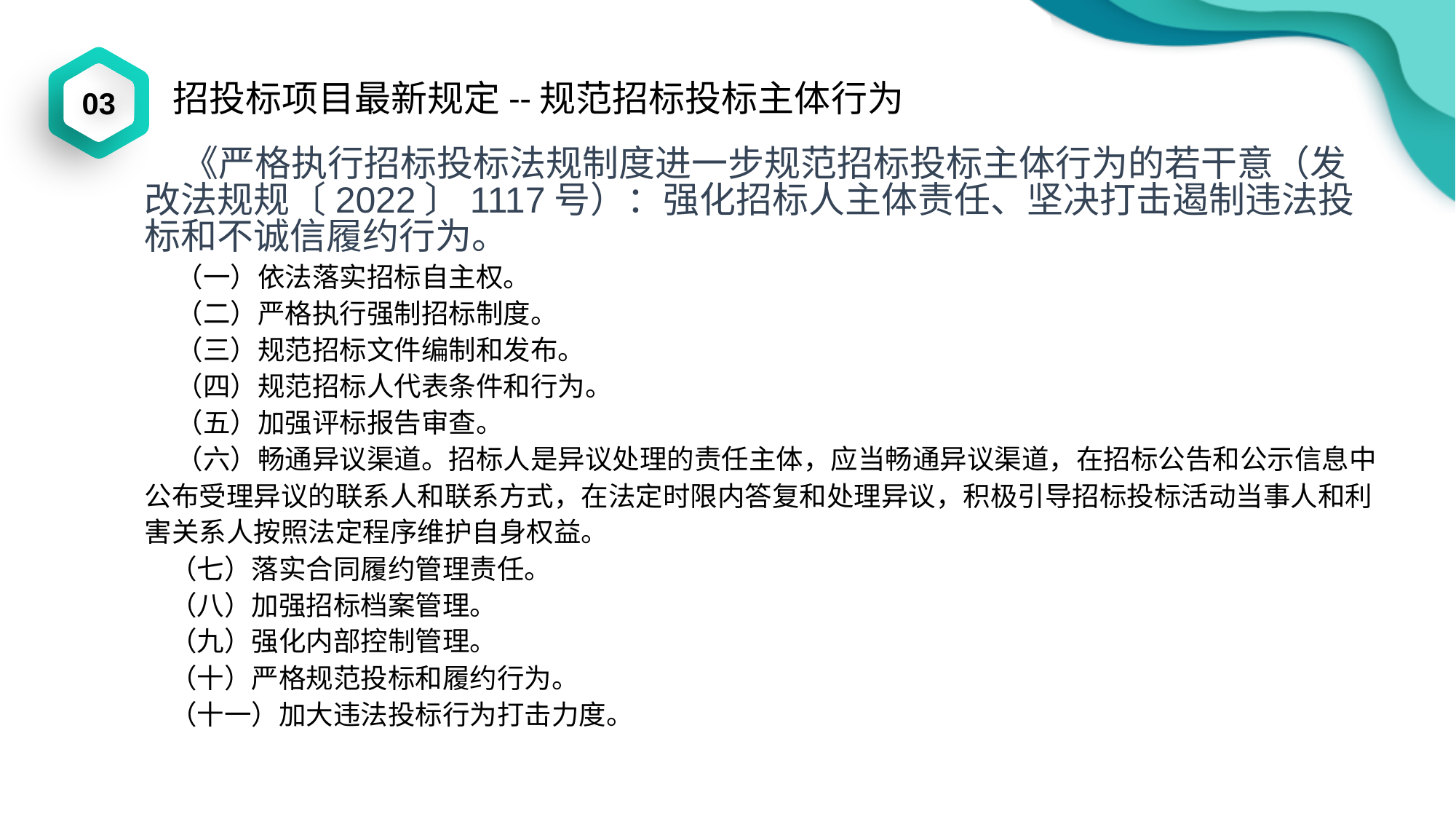

03
招投标项目最新规定--规范招标投标主体行为
     《严格执行招标投标法规制度进一步规范招标投标主体行为的若干意（发改法规规〔2022〕1117号）：强化招标人主体责任、坚决打击遏制违法投标和不诚信履约行为。
    （一）依法落实招标自主权。
    （二）严格执行强制招标制度。
    （三）规范招标文件编制和发布。
    （四）规范招标人代表条件和行为。
    （五）加强评标报告审查。
    （六）畅通异议渠道。招标人是异议处理的责任主体，应当畅通异议渠道，在招标公告和公示信息中公布受理异议的联系人和联系方式，在法定时限内答复和处理异议，积极引导招标投标活动当事人和利害关系人按照法定程序维护自身权益。
   （七）落实合同履约管理责任。
   （八）加强招标档案管理。
   （九）强化内部控制管理。
   （十）严格规范投标和履约行为。
   （十一）加大违法投标行为打击力度。